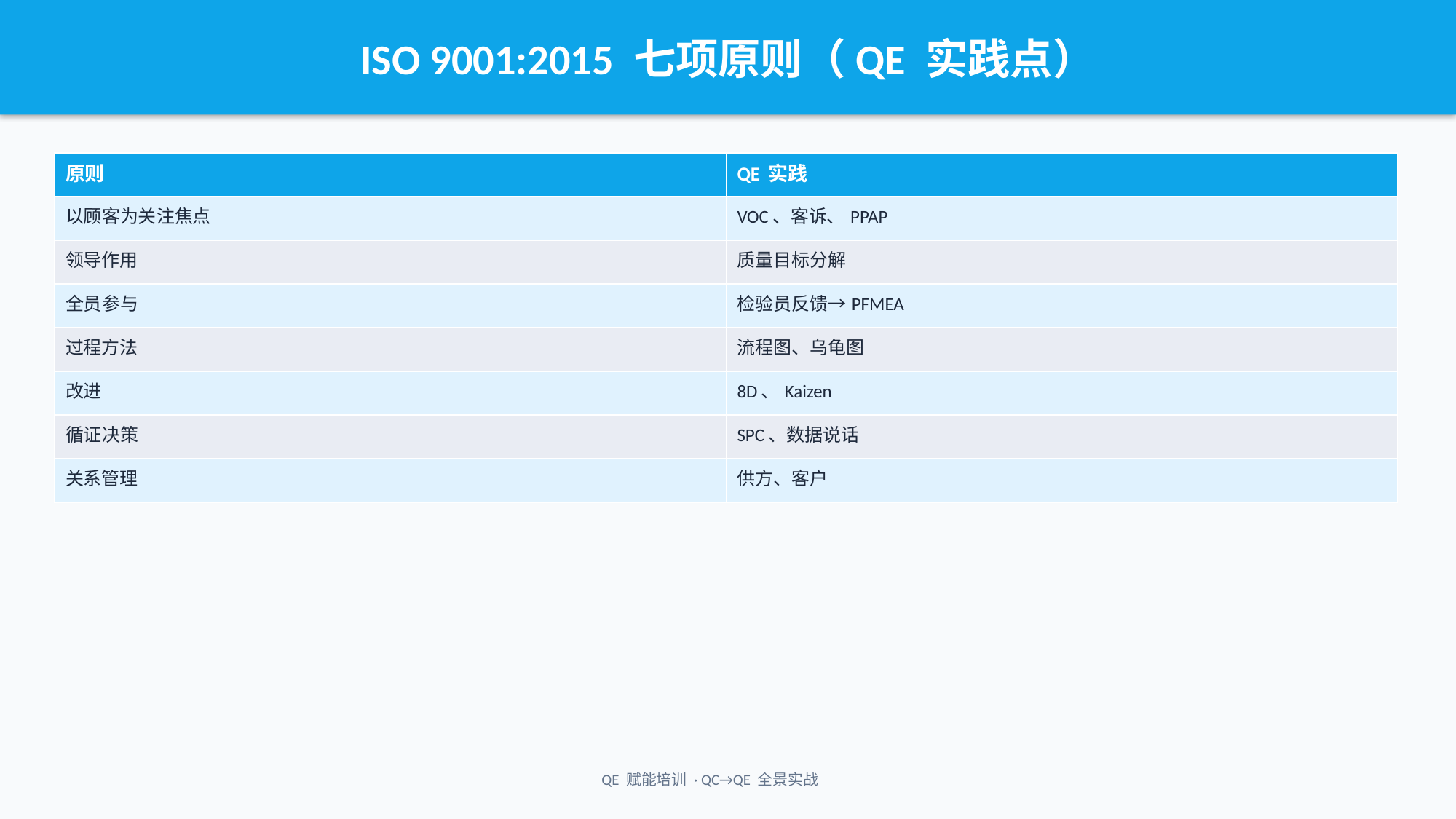

ISO 9001:2015 七项原则（QE 实践点）
| 原则 | QE 实践 |
| --- | --- |
| 以顾客为关注焦点 | VOC、客诉、PPAP |
| 领导作用 | 质量目标分解 |
| 全员参与 | 检验员反馈→PFMEA |
| 过程方法 | 流程图、乌龟图 |
| 改进 | 8D、Kaizen |
| 循证决策 | SPC、数据说话 |
| 关系管理 | 供方、客户 |
QE 赋能培训 · QC→QE 全景实战